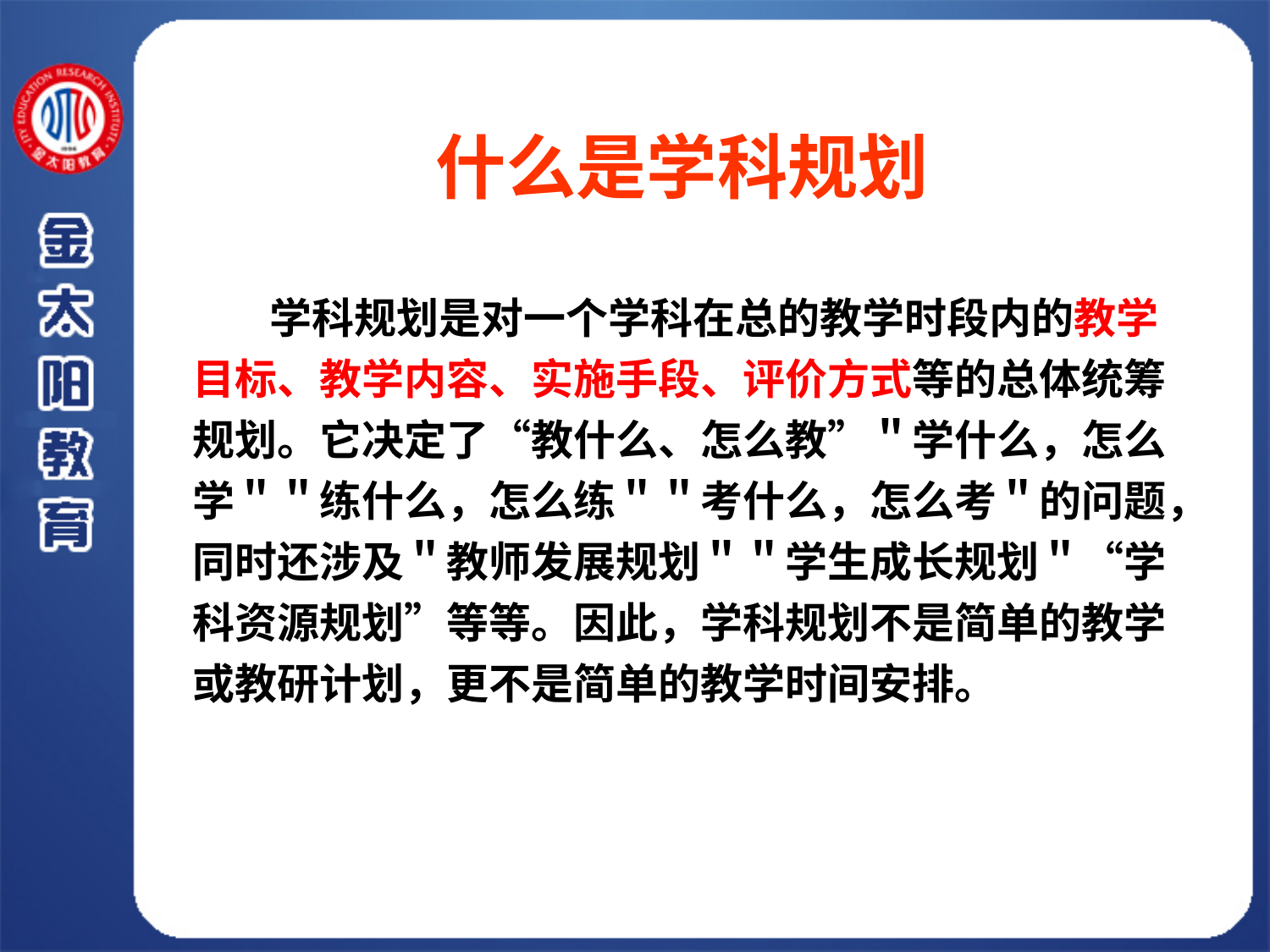

什么是学科规划
       学科规划是对一个学科在总的教学时段内的教学目标、教学内容、实施手段、评价方式等的总体统筹规划。它决定了“教什么、怎么教”＂学什么，怎么学＂＂练什么，怎么练＂＂考什么，怎么考＂的问题，同时还涉及＂教师发展规划＂＂学生成长规划＂“学科资源规划”等等。因此，学科规划不是简单的教学或教研计划，更不是简单的教学时间安排。